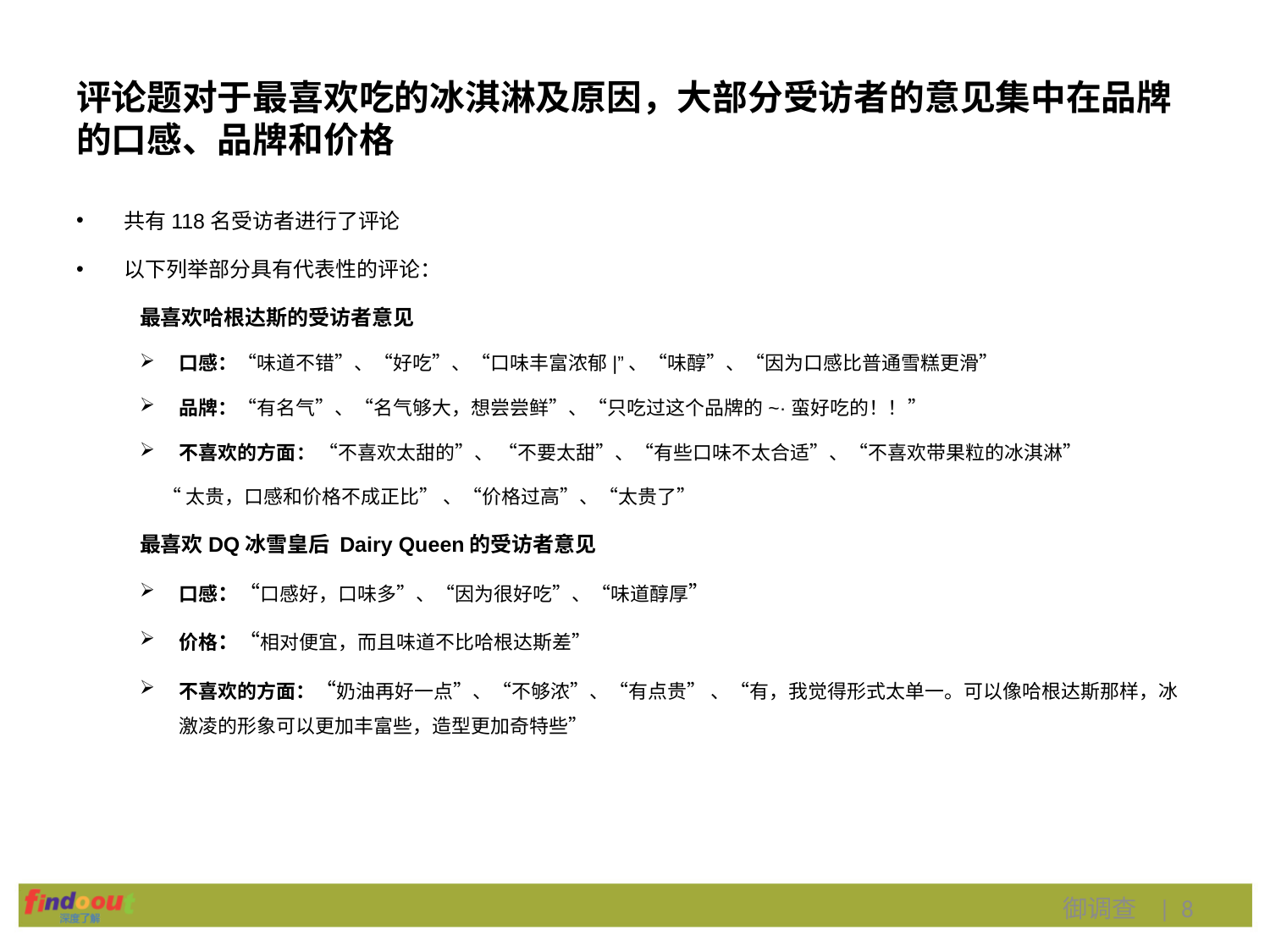

# 评论题对于最喜欢吃的冰淇淋及原因，大部分受访者的意见集中在品牌的口感、品牌和价格
共有118名受访者进行了评论
以下列举部分具有代表性的评论：
最喜欢哈根达斯的受访者意见
口感：“味道不错”、“好吃”、“口味丰富浓郁|”、“味醇”、“因为口感比普通雪糕更滑”
品牌：“有名气”、“名气够大，想尝尝鲜”、“只吃过这个品牌的~·蛮好吃的！！”
不喜欢的方面： “不喜欢太甜的”、 “不要太甜”、“有些口味不太合适”、“不喜欢带果粒的冰淇淋”
     “太贵，口感和价格不成正比” 、“价格过高”、“太贵了”
最喜欢DQ冰雪皇后 Dairy Queen的受访者意见
口感：“口感好，口味多”、“因为很好吃”、“味道醇厚”
价格：“相对便宜，而且味道不比哈根达斯差”
不喜欢的方面：“奶油再好一点”、“不够浓”、“有点贵” 、“有，我觉得形式太单一。可以像哈根达斯那样，冰激凌的形象可以更加丰富些，造型更加奇特些”

御调查  |  8